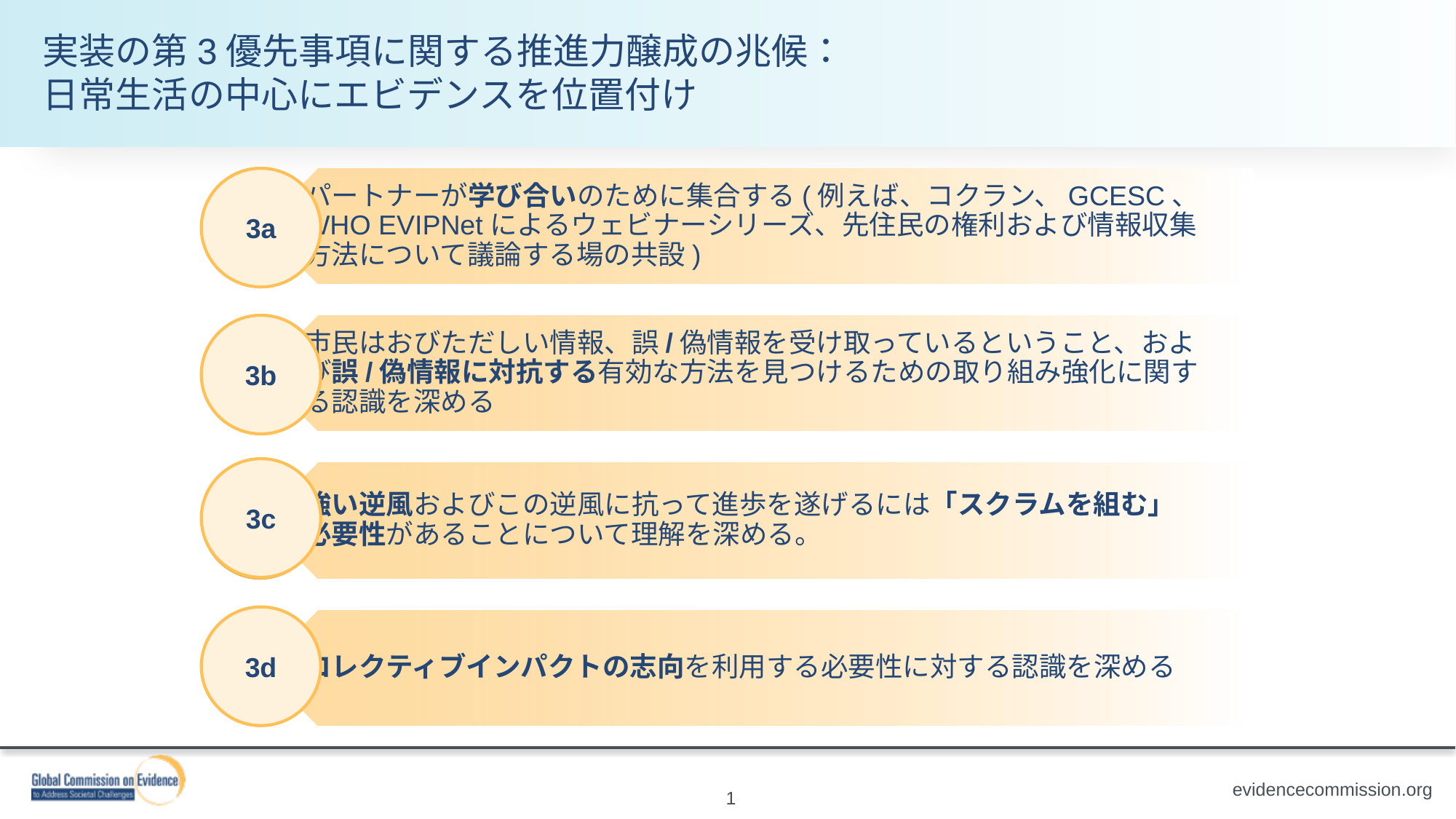

実装の第3優先事項に関する推進力醸成の兆候：
日常生活の中心にエビデンスを位置付け
パートナーが学び合いのために集合する(例えば、コクラン、GCESC、WHO EVIPNetによるウェビナーシリーズ、先住民の権利および情報収集方法について議論する場の共設)
市民はおびただしい情報、誤/偽情報を受け取っているということ、および誤/偽情報に対抗する有効な方法を見つけるための取り組み強化に関する認識を深める
強い逆風およびこの逆風に抗って進歩を遂げるには「スクラムを組む」必要性があることについて理解を深める。
コレクティブインパクトの志向を利用する必要性に対する認識を深める
3a
3b
3c
3d
1